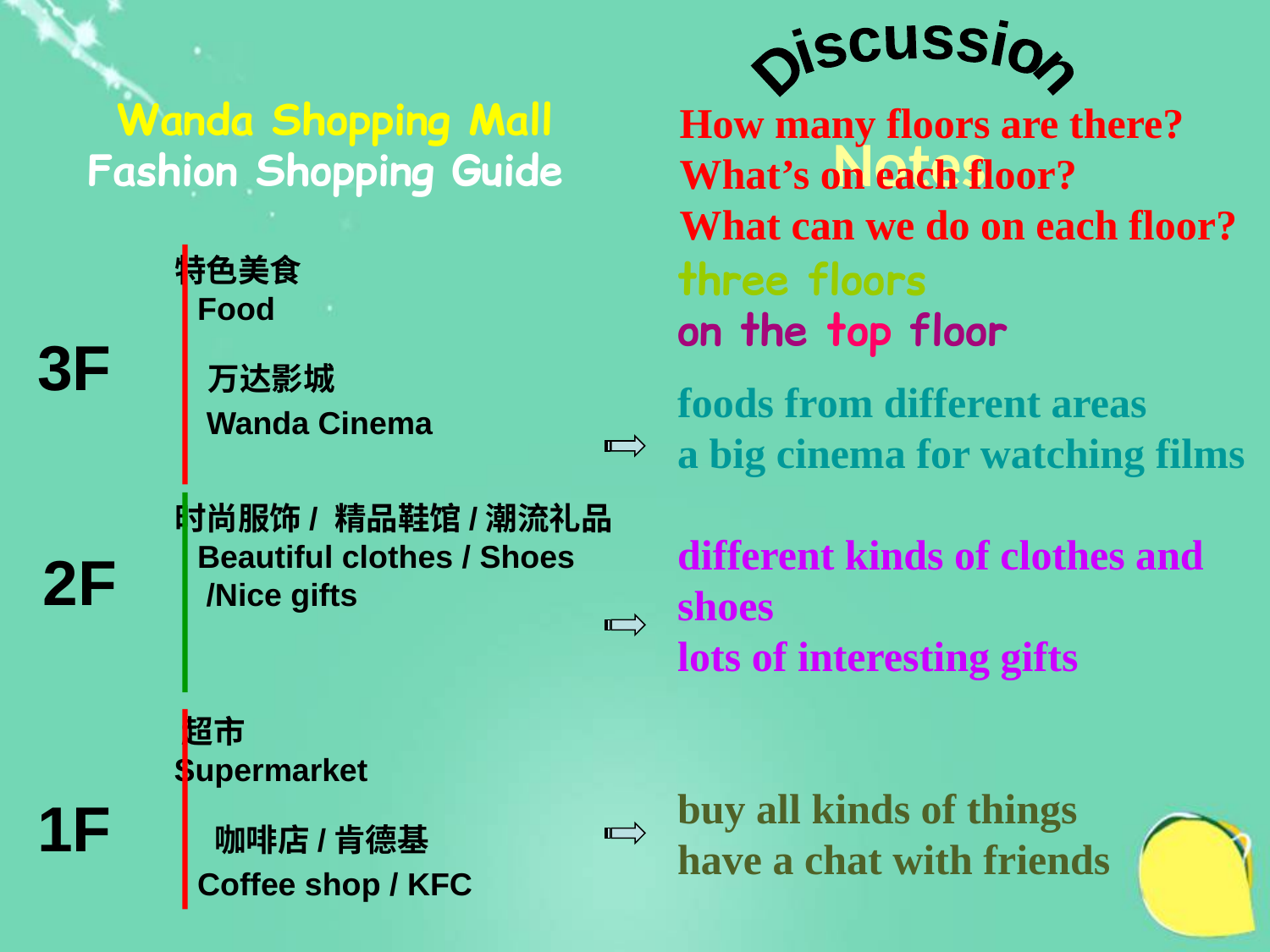

Discussion
Wanda Shopping Mall
Fashion Shopping Guide

How many floors are there?
What’s on each floor?
What can we do on each floor?
Notes
                  特色美食
                  Food
3F          万达影城
                   Wanda Cinema

three floors
on the top floor
foods from different areas
a big cinema for watching films

different kinds of clothes and shoes
lots of interesting gifts

buy all kinds of things
have a chat with friends

                  时尚服饰/ 精品鞋馆/潮流礼品
                  Beautiful clothes / Shoes
                   /Nice gifts

2F

                   超市
                   Supermarket
1F     咖啡店/肯德基
                  Coffee shop / KFC